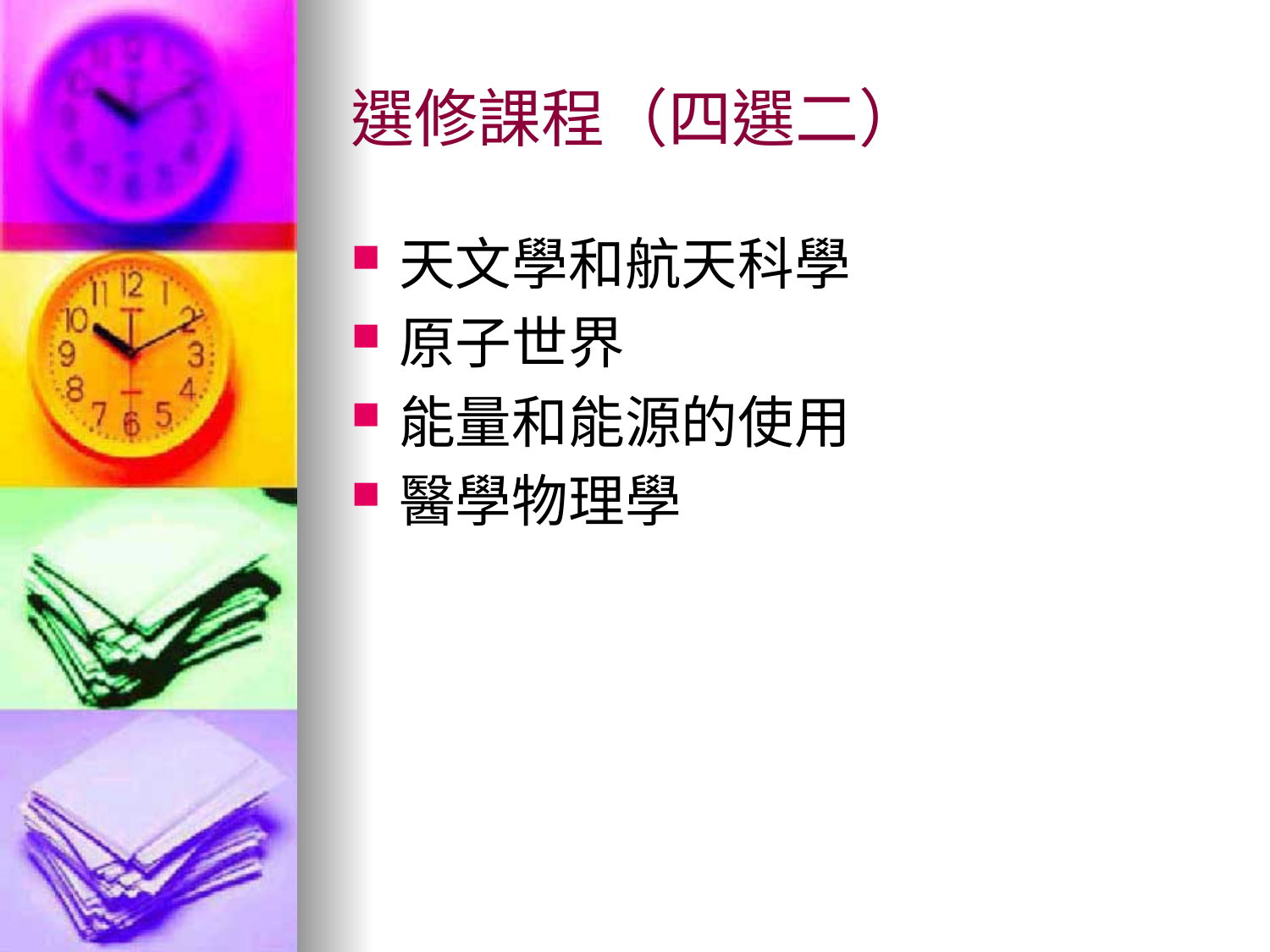

# 選修課程（四選二）
天文學和航天科學
原子世界
能量和能源的使用
醫學物理學